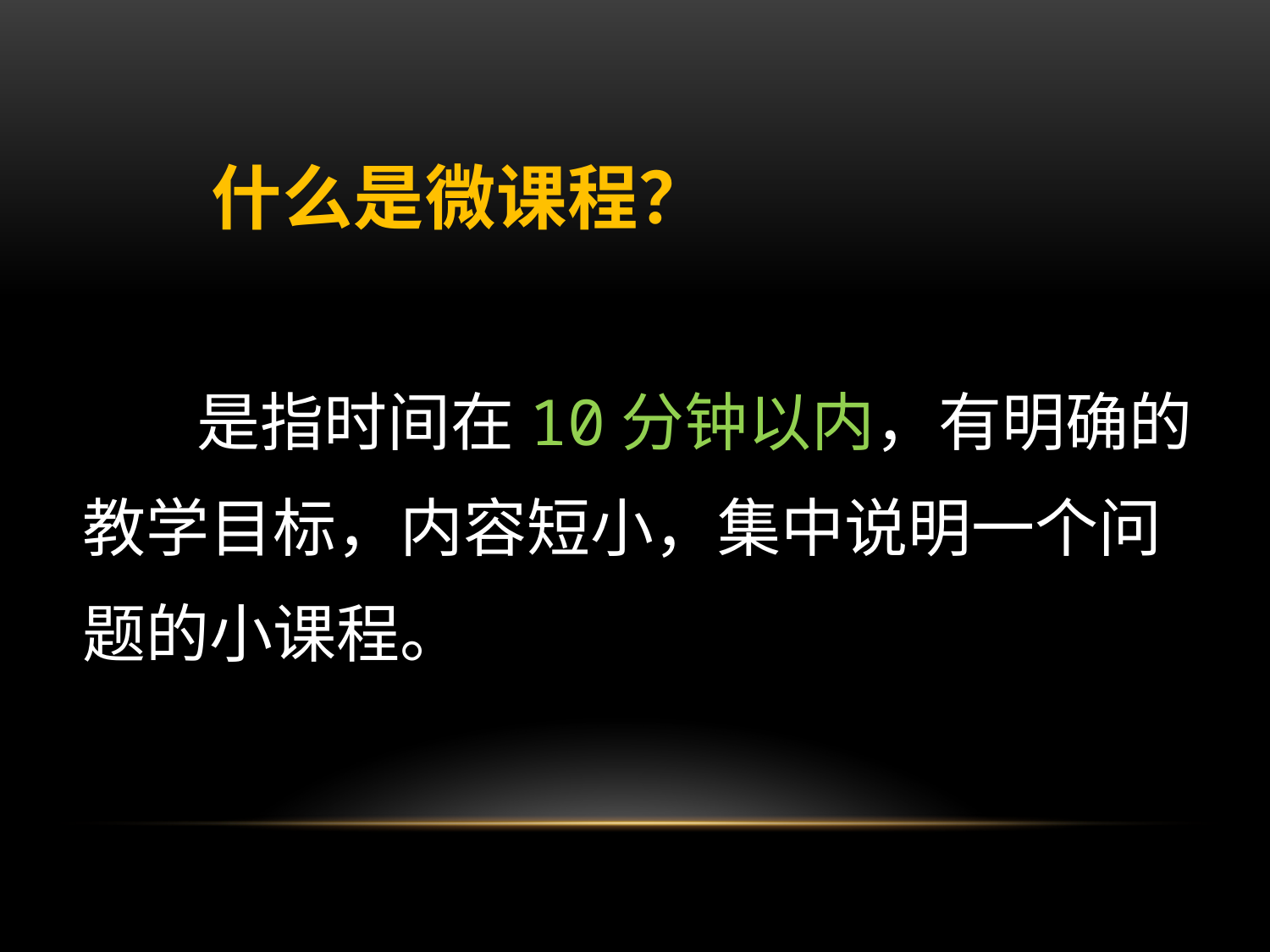

# 什么是微课程？
       是指时间在10分钟以内，有明确的教学目标，内容短小，集中说明一个问题的小课程。